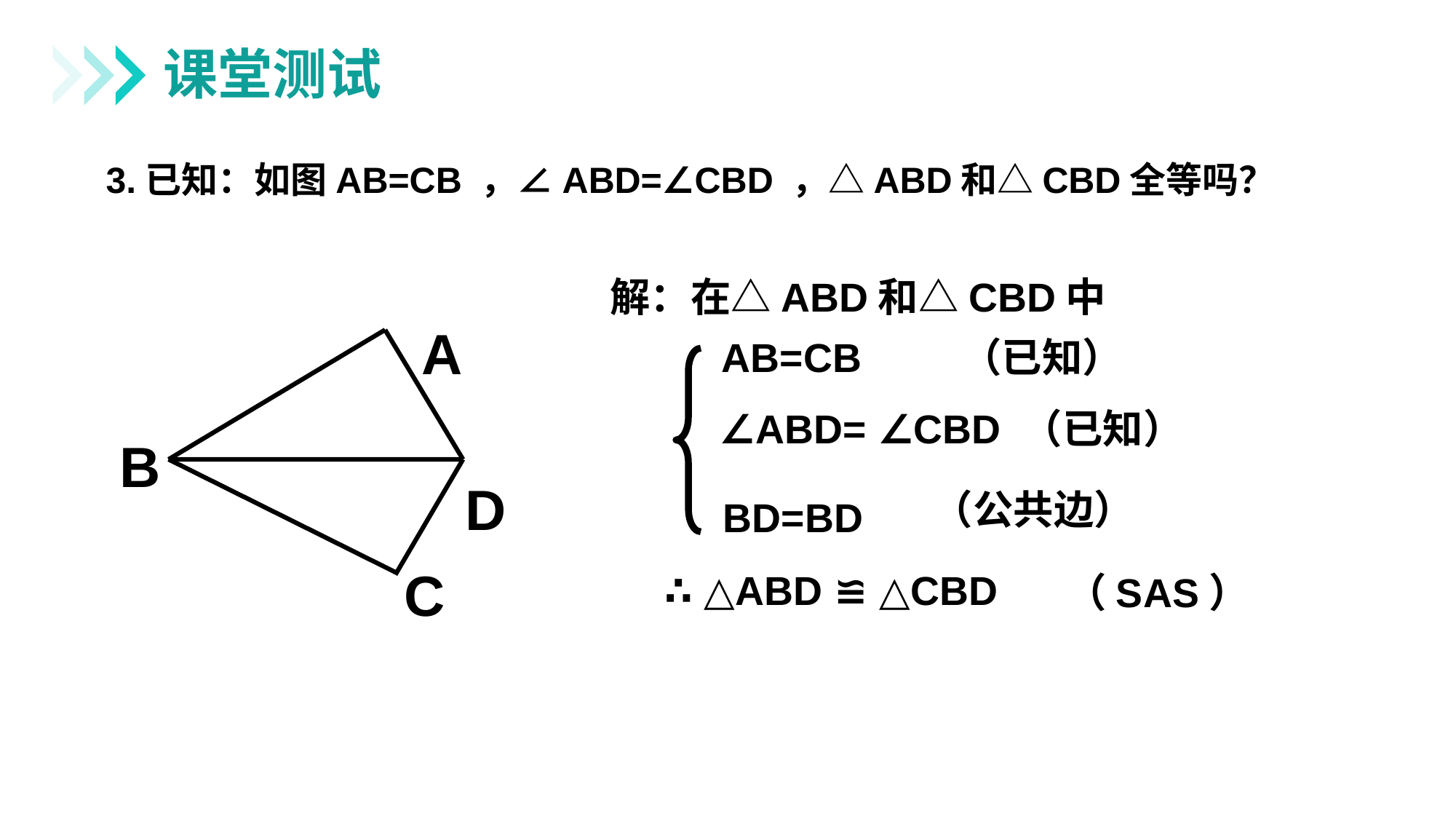

课堂测试
3.已知：如图AB=CB ，∠ABD=∠CBD ，△ABD和△CBD全等吗？
解：在△ABD和△CBD中
A

B

D
C
AB=CB        （已知）

∠ABD= ∠CBD （已知）
      （公共边）
BD=BD
 ∴ △ABD ≌ △CBD
（SAS）